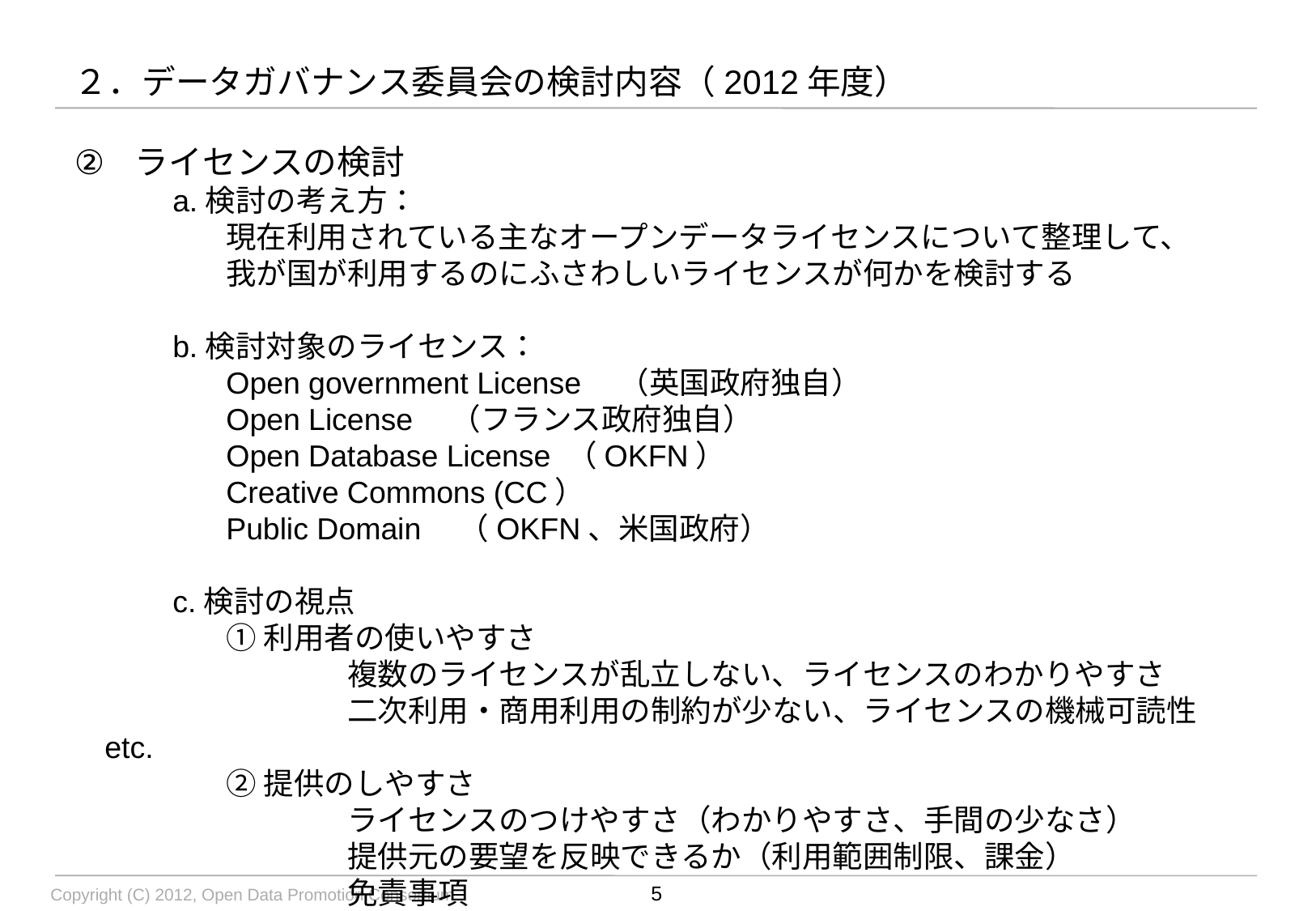

# ２．データガバナンス委員会の検討内容（2012年度）

ライセンスの検討
　　a.検討の考え方：
	現在利用されている主なオープンデータライセンスについて整理して、
	我が国が利用するのにふさわしいライセンスが何かを検討する

　　b.検討対象のライセンス：
	Open government License　（英国政府独自）
	Open License　（フランス政府独自）
	Open Database License （OKFN）
	Creative Commons (CC）
	Public Domain　（OKFN、米国政府）

　　c.検討の視点
	①利用者の使いやすさ
		複数のライセンスが乱立しない、ライセンスのわかりやすさ
		二次利用・商用利用の制約が少ない、ライセンスの機械可読性　etc.
	②提供のしやすさ
		ライセンスのつけやすさ（わかりやすさ、手間の少なさ）
		提供元の要望を反映できるか（利用範囲制限、課金）
		免責事項
5
Copyright (C) 2012, Open Data Promotion Consortium